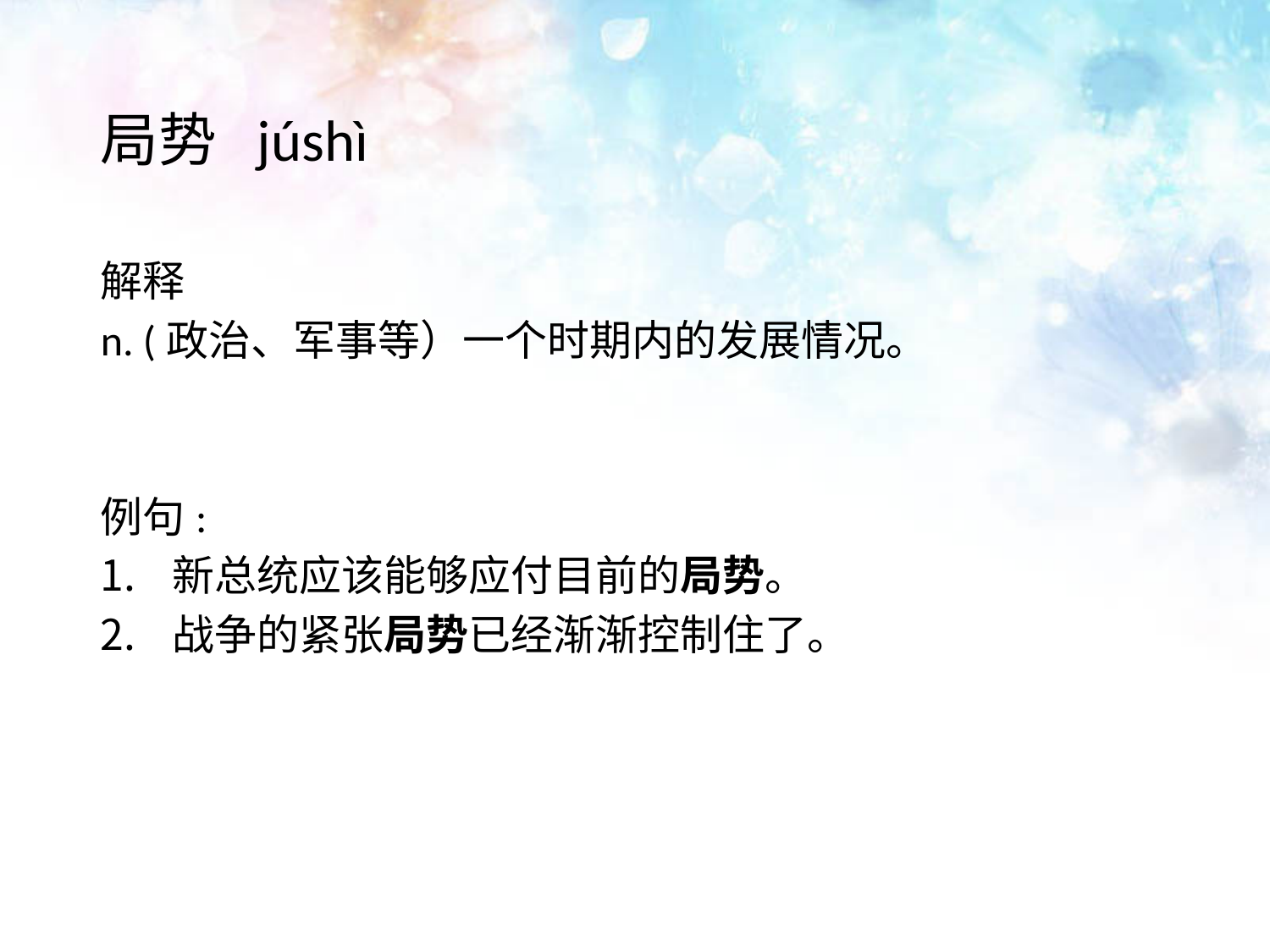

# 局势  júshì
解释
n. (政治、军事等）一个时期内的发展情况。

例句:
新总统应该能够应付目前的局势。
战争的紧张局势已经渐渐控制住了。